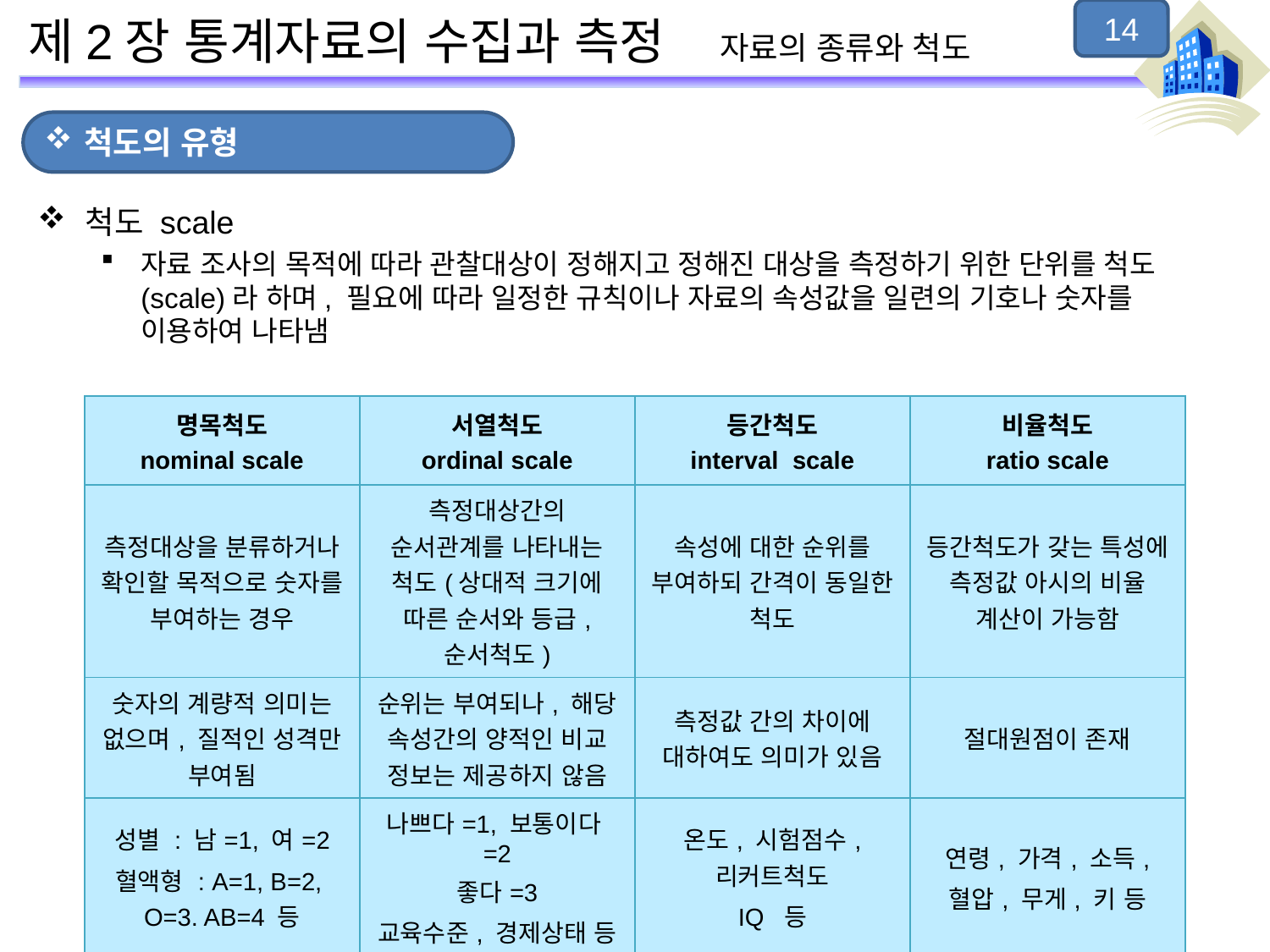

14
# 제2장 통계자료의 수집과 측정    자료의 종류와 척도
척도의 유형
척도 scale
자료 조사의 목적에 따라 관찰대상이 정해지고 정해진 대상을 측정하기 위한 단위를 척도(scale)라 하며, 필요에 따라 일정한 규칙이나 자료의 속성값을 일련의 기호나 숫자를 이용하여 나타냄
| 명목척도 nominal scale | 서열척도 ordinal scale | 등간척도 interval scale | 비율척도 ratio scale |
| --- | --- | --- | --- |
| 측정대상을 분류하거나 확인할 목적으로 숫자를 부여하는 경우 | 측정대상간의 순서관계를 나타내는 척도(상대적 크기에 따른 순서와 등급, 순서척도) | 속성에 대한 순위를 부여하되 간격이 동일한 척도 | 등간척도가 갖는 특성에 측정값 아시의 비율 계산이 가능함 |
| 숫자의 계량적 의미는 없으며, 질적인 성격만 부여됨 | 순위는 부여되나, 해당 속성간의 양적인 비교 정보는 제공하지 않음 | 측정값 간의 차이에 대하여도 의미가 있음 | 절대원점이 존재 |
| 성별 : 남=1, 여=2 혈액형 : A=1, B=2, O=3. AB=4 등 | 나쁘다=1, 보통이다=2 좋다=3 교육수준, 경제상태 등 | 온도, 시험점수, 리커트척도 IQ 등 | 연령, 가격, 소득, 혈압, 무게, 키 등 |